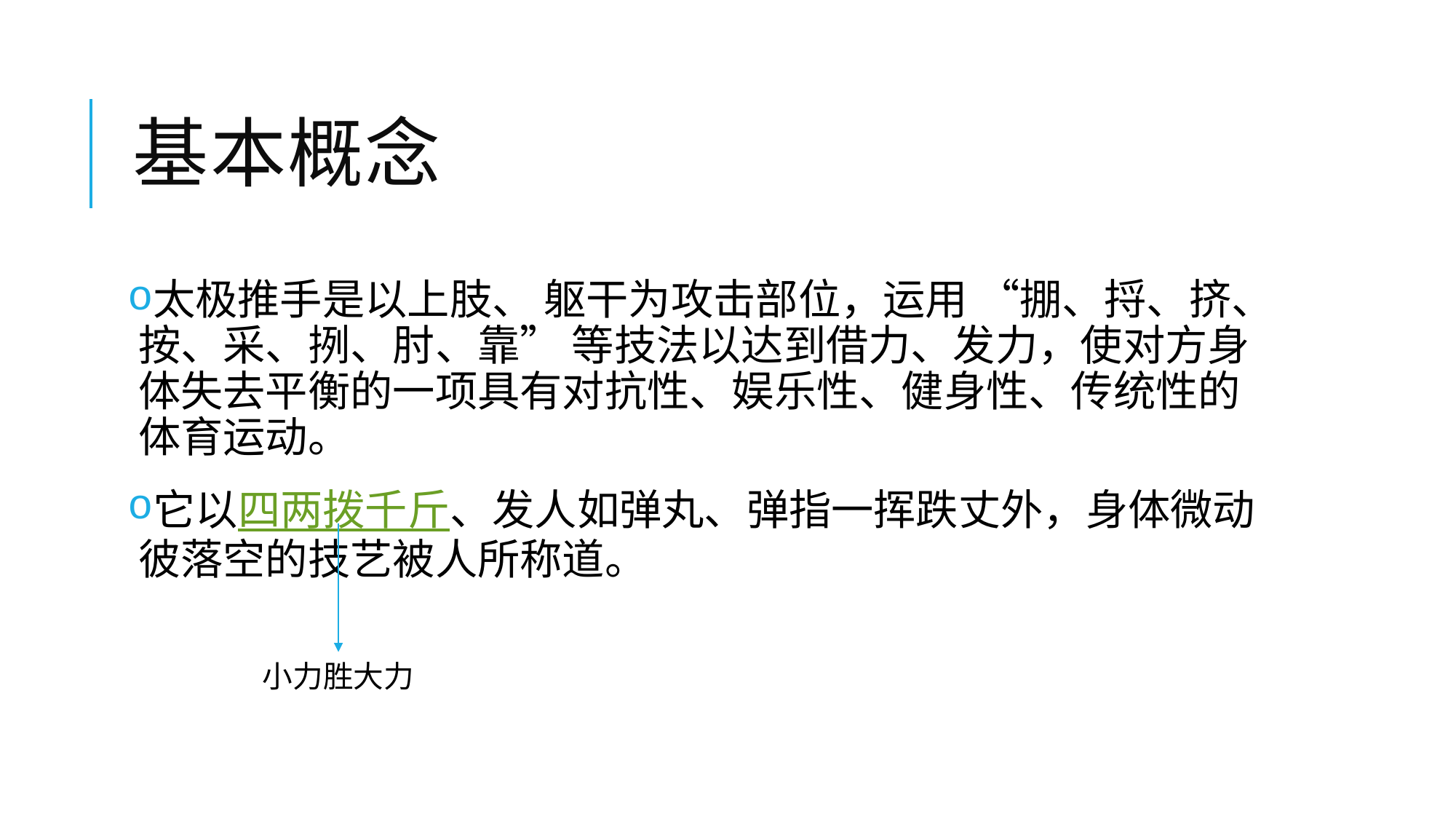

# 基本概念
太极推手是以上肢、 躯干为攻击部位，运用 “掤、捋、挤、按、采、挒、肘、靠” 等技法以达到借力、发力，使对方身体失去平衡的一项具有对抗性、娱乐性、健身性、传统性的体育运动。
它以四两拨千斤、发人如弹丸、弹指一挥跌丈外，身体微动彼落空的技艺被人所称道。
小力胜大力